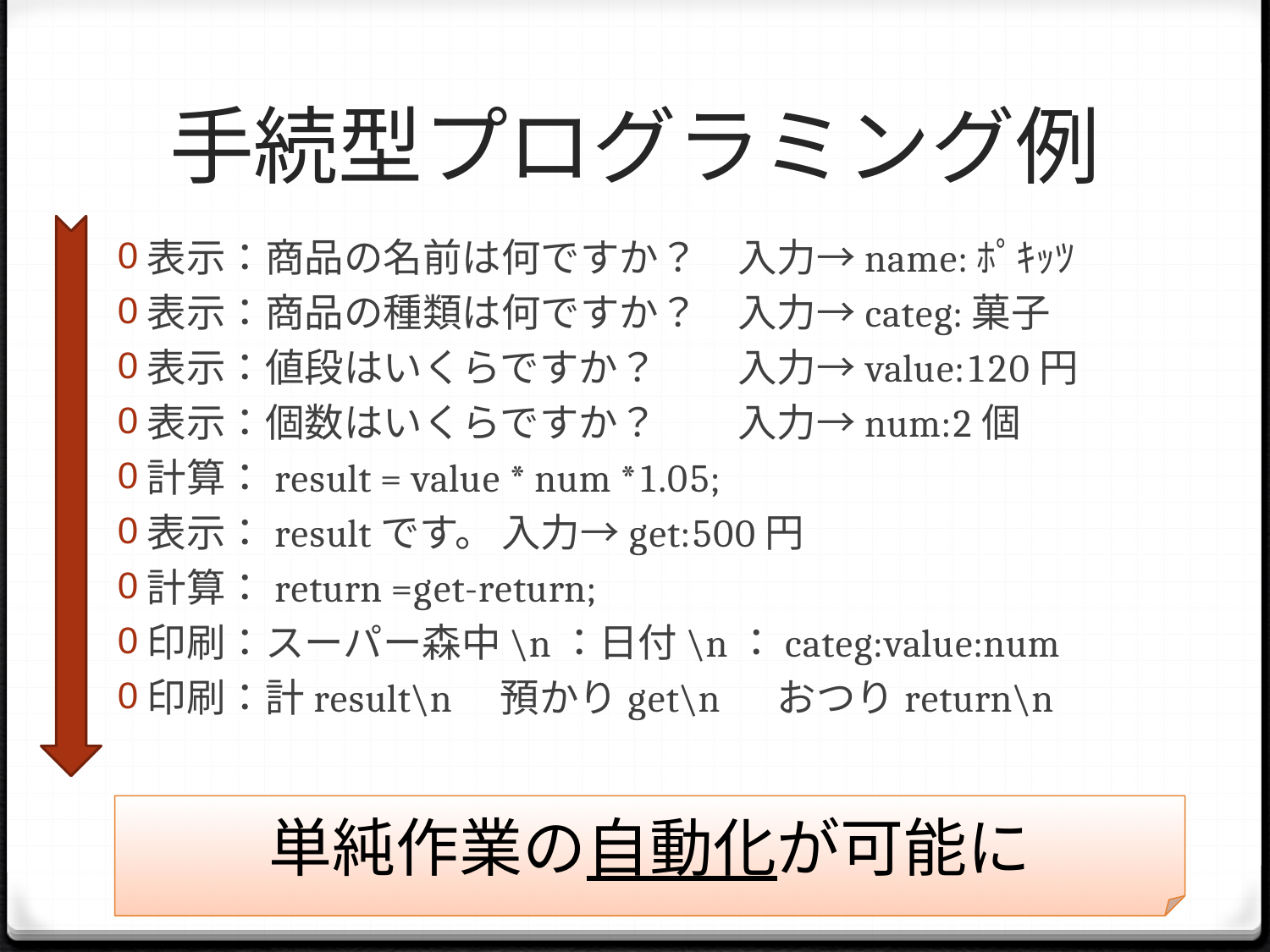

# 手続型プログラミング例
表示：商品の名前は何ですか？	入力→name:ﾎﾟｷｯﾂ
表示：商品の種類は何ですか？	入力→categ:菓子
表示：値段はいくらですか？	入力→value:120円
表示：個数はいくらですか？	入力→num:2個
計算：result = value * num *1.05;
表示：resultです。				入力→get:500円
計算：return =get-return;
印刷：スーパー森中\n：日付\n：categ:value:num
印刷：計result\n　預かりget\n 　おつりreturn\n

単純作業の自動化が可能に